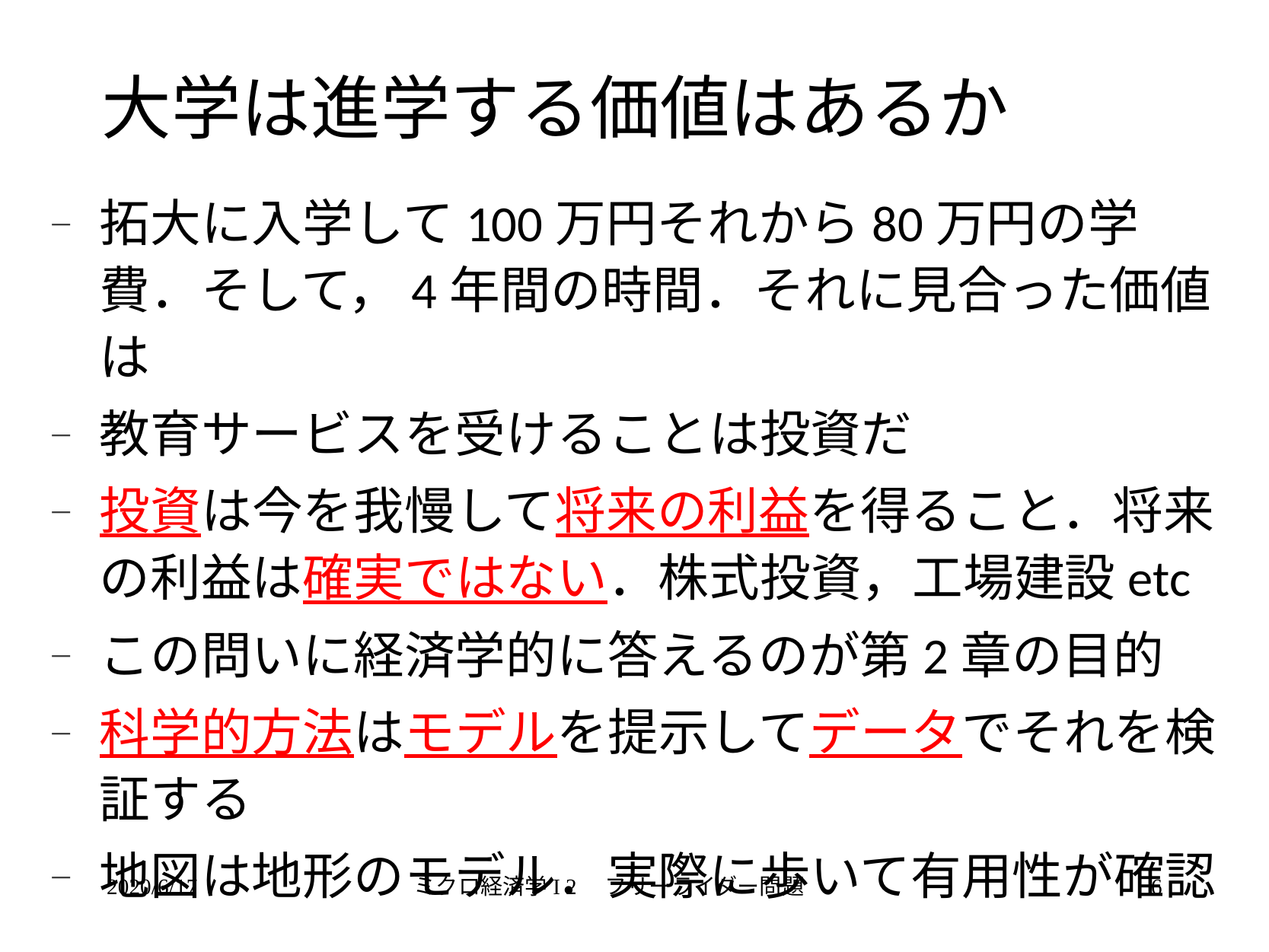

# 大学は進学する価値はあるか
拓大に入学して100万円それから80万円の学費．そして，4年間の時間．それに見合った価値は
教育サービスを受けることは投資だ
投資は今を我慢して将来の利益を得ること．将来の利益は確実ではない．株式投資，工場建設etc
この問いに経済学的に答えるのが第2章の目的
科学的方法はモデルを提示してデータでそれを検証する
地図は地形のモデル．実際に歩いて有用性が確認
2020/6/17
ミクロ経済学I 2　フリーライダー問題
6